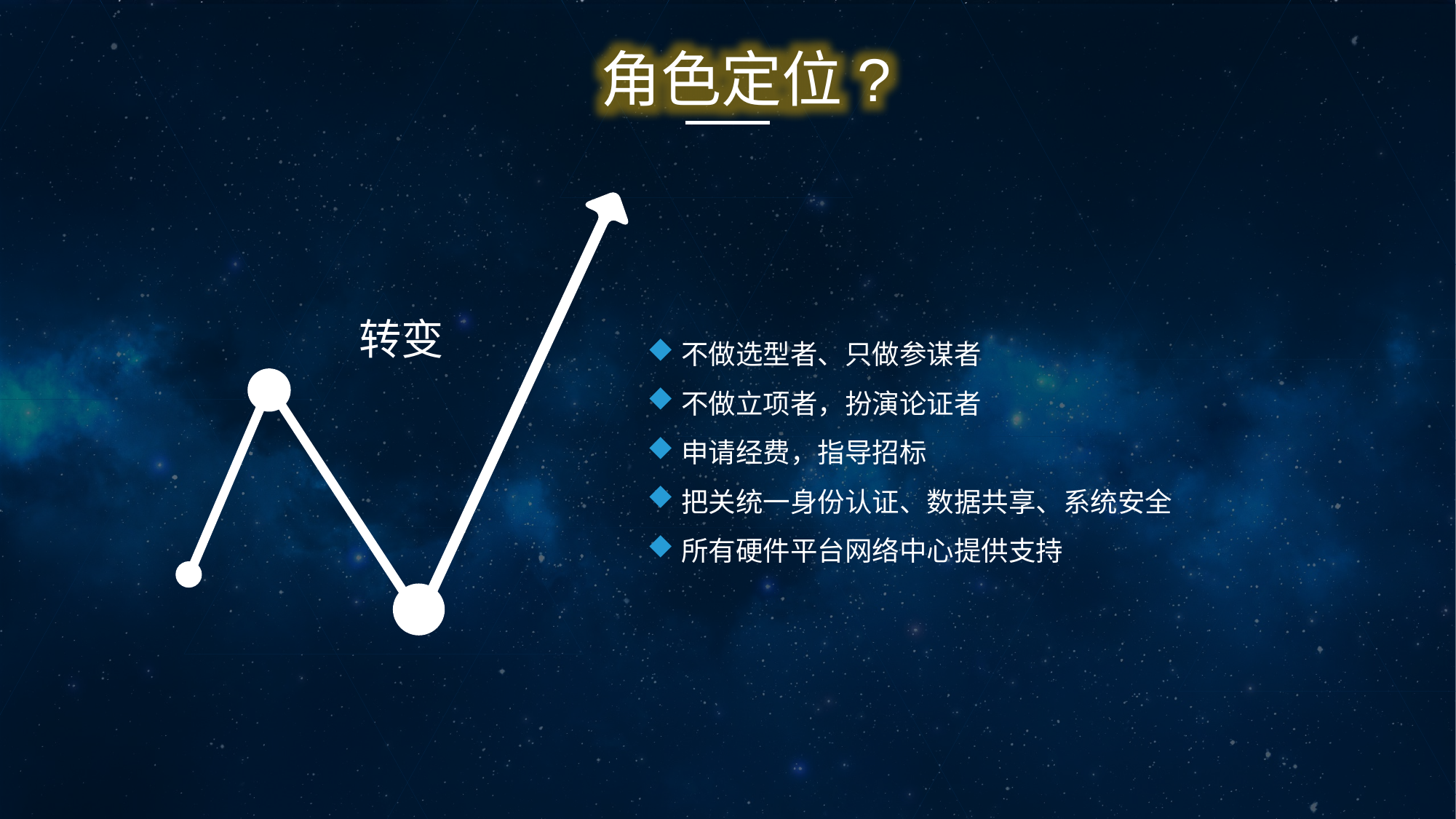

角色定位?

转变
不做选型者、只做参谋者
不做立项者，扮演论证者
申请经费，指导招标
把关统一身份认证、数据共享、系统安全
所有硬件平台网络中心提供支持